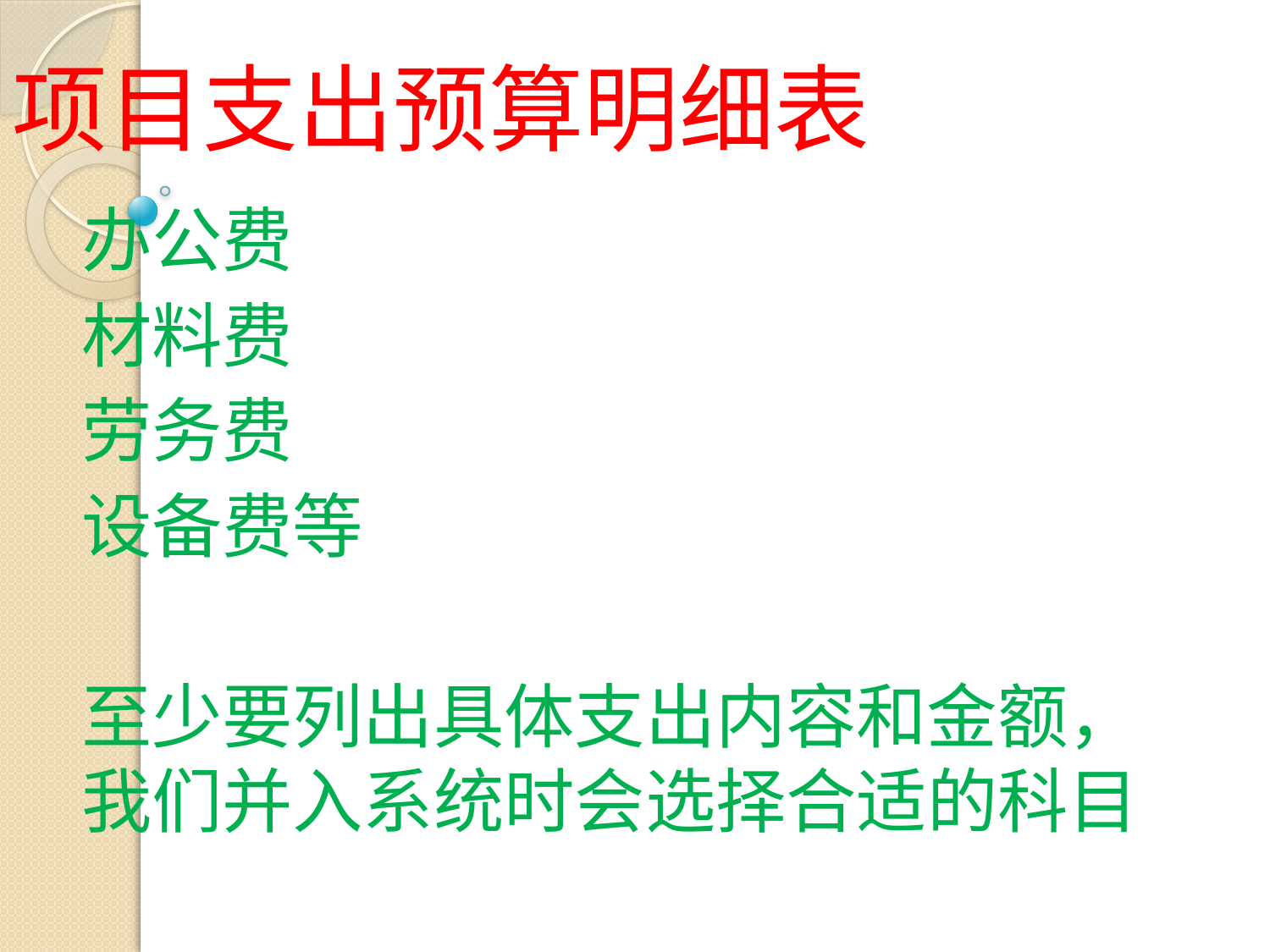

# 项目支出预算明细表
办公费
材料费
劳务费
设备费等

至少要列出具体支出内容和金额，我们并入系统时会选择合适的科目